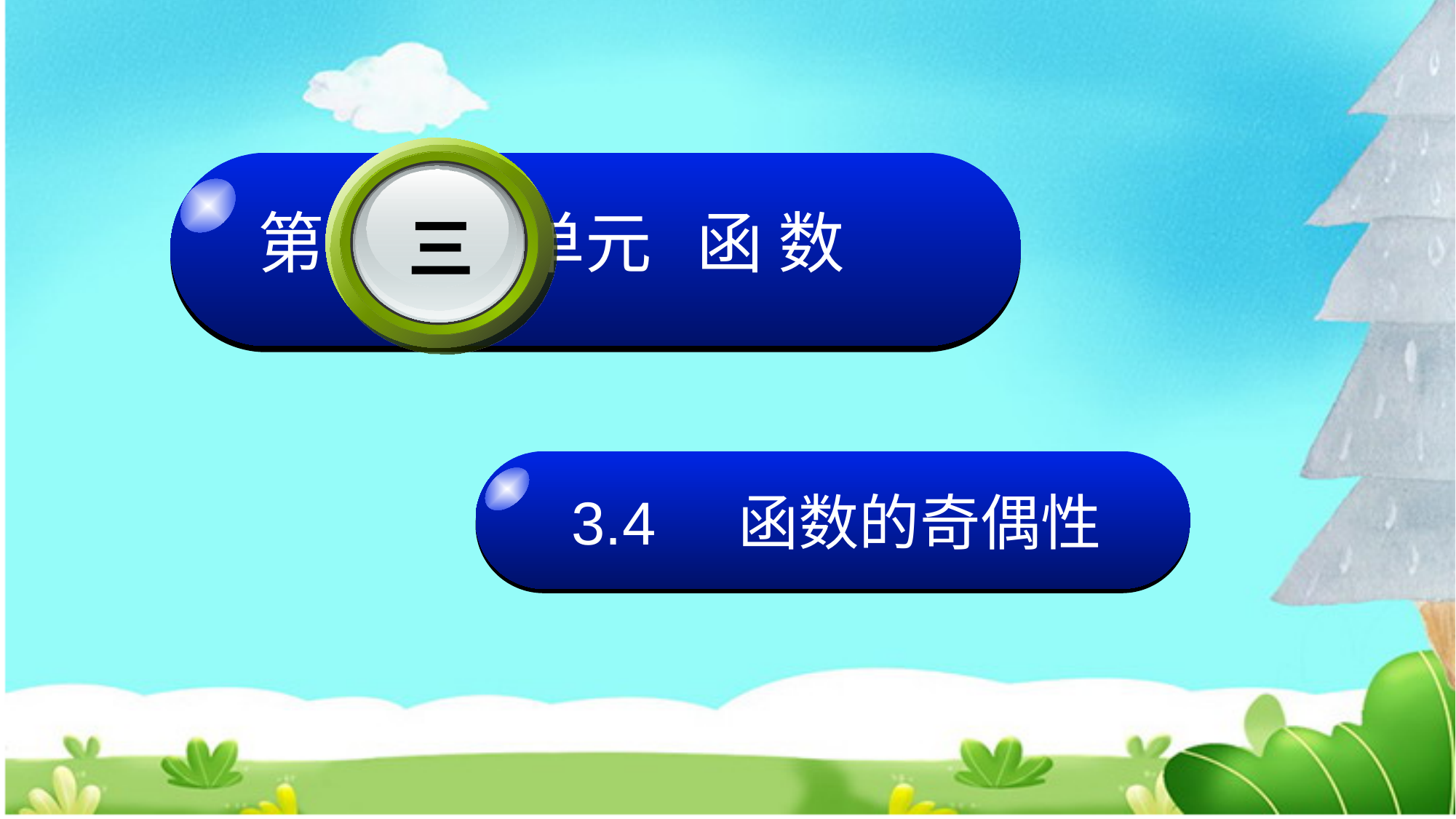

三

第             单元   函 数

3.4    函数的奇偶性